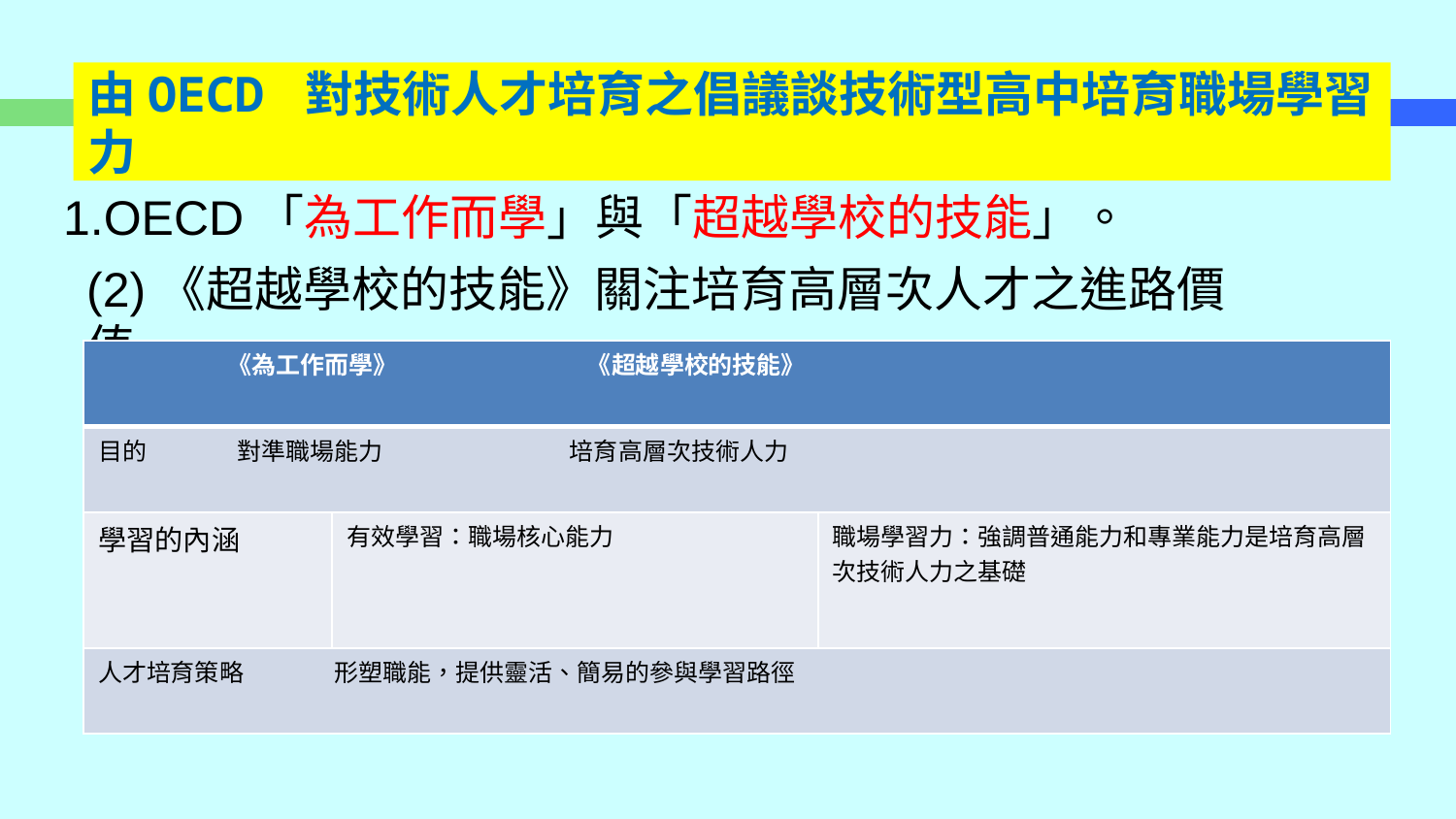

# 由OECD 對技術人才培育之倡議談技術型高中培育職場學習力
1.OECD「為工作而學」與「超越學校的技能」。
(2)《超越學校的技能》關注培育高層次人才之進路價值
| 《為工作而學》 《超越學校的技能》 |  |  |
| --- | --- | --- |
| 目的 對準職場能力 培育高層次技術人力 |  |  |
| 學習的內涵 | 有效學習：職場核心能力 | 職場學習力：強調普通能力和專業能力是培育高層次技術人力之基礎 |
| 人才培育策略 形塑職能，提供靈活、簡易的參與學習路徑 |  |  |